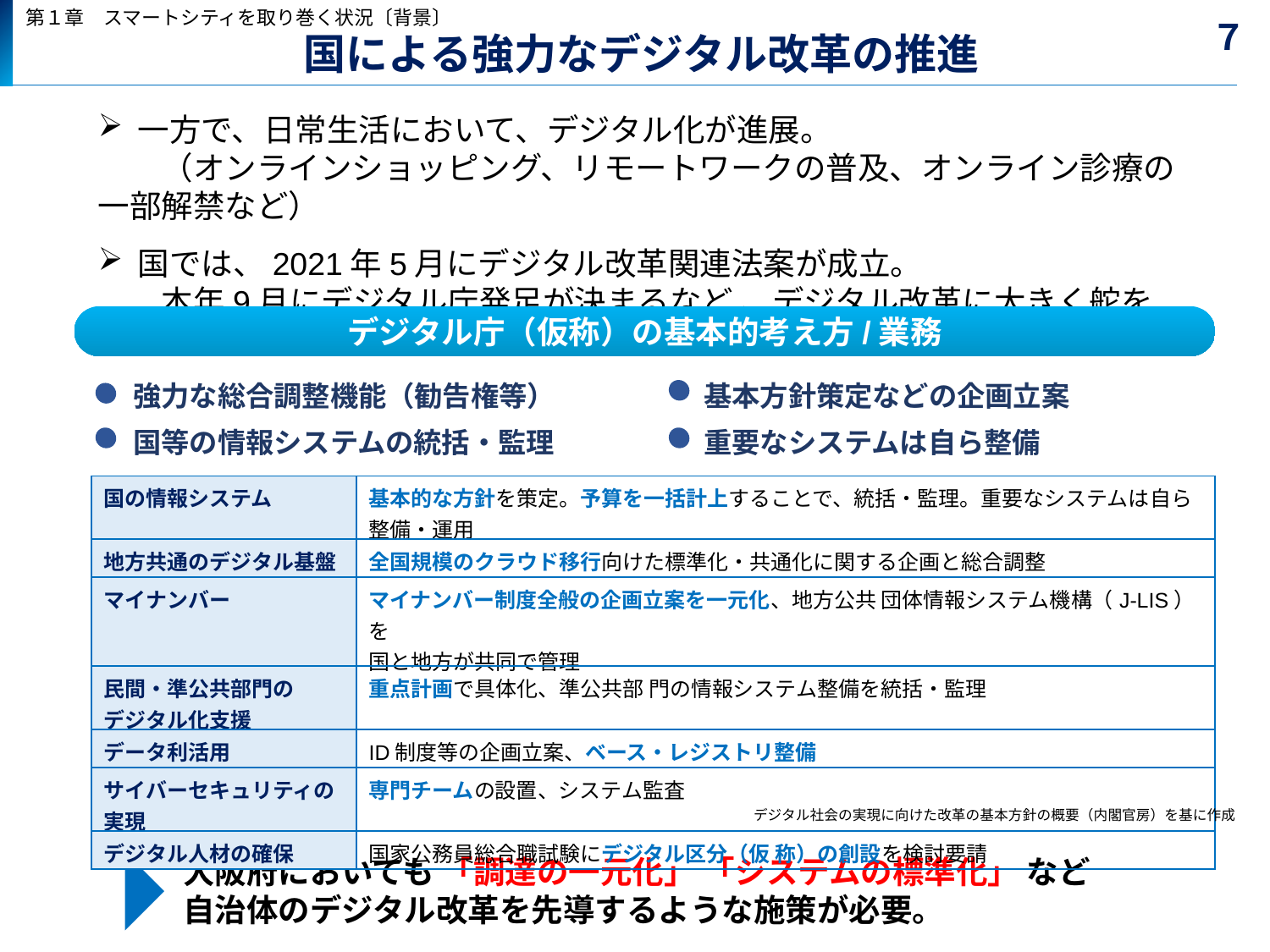

第１章　スマートシティを取り巻く状況〔背景〕
７
# 国による強力なデジタル改革の推進
一方で、日常生活において、デジタル化が進展。
　　（オンラインショッピング、リモートワークの普及、オンライン診療の一部解禁など）

国では、2021年5月にデジタル改革関連法案が成立。
　　本年9月にデジタル庁発足が決まるなど 、デジタル改革に大きく舵を切っている。
デジタル庁（仮称）の基本的考え方/業務

| 強力な総合調整機能（勧告権等） | 基本方針策定などの企画立案 |
| --- | --- |
| 国等の情報システムの統括・監理 | 重要なシステムは自ら整備 |

| 国の情報システム | 基本的な方針を策定。予算を一括計上することで、統括・監理。重要なシステムは自ら整備・運用 |
| --- | --- |
| 地方共通のデジタル基盤 | 全国規模のクラウド移行向けた標準化・共通化に関する企画と総合調整 |
| マイナンバー | マイナンバー制度全般の企画立案を一元化、地方公共 団体情報システム機構（J-LIS）を 国と地方が共同で管理 |
| 民間・準公共部門の デジタル化支援 | 重点計画で具体化、準公共部 門の情報システム整備を統括・監理 |
| データ利活用 | ID制度等の企画立案、ベース・レジストリ整備 |
| サイバーセキュリティの実現 | 専門チームの設置、システム監査 |
| デジタル人材の確保 | 国家公務員総合職試験にデジタル区分（仮 称）の創設を検討要請 |
デジタル社会の実現に向けた改革の基本方針の概要（内閣官房）を基に作成
大阪府においても 「調達の一元化」 「システムの標準化」 など
自治体のデジタル改革を先導するような施策が必要。